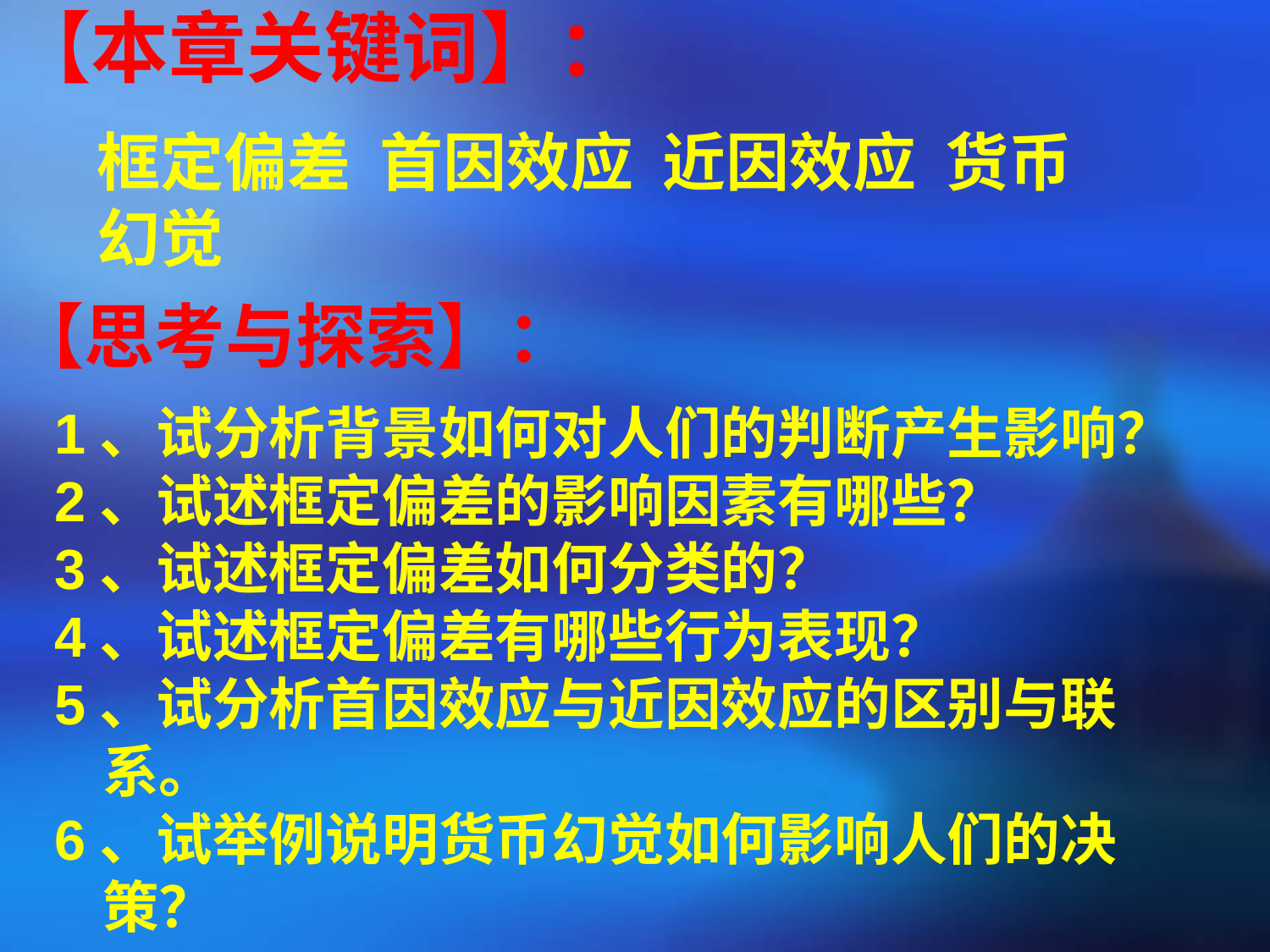

【本章关键词】：
框定偏差  首因效应  近因效应  货币幻觉
【思考与探索】：
1、试分析背景如何对人们的判断产生影响？
2、试述框定偏差的影响因素有哪些？
3、试述框定偏差如何分类的？
4、试述框定偏差有哪些行为表现？
5、试分析首因效应与近因效应的区别与联系。
6、试举例说明货币幻觉如何影响人们的决策？